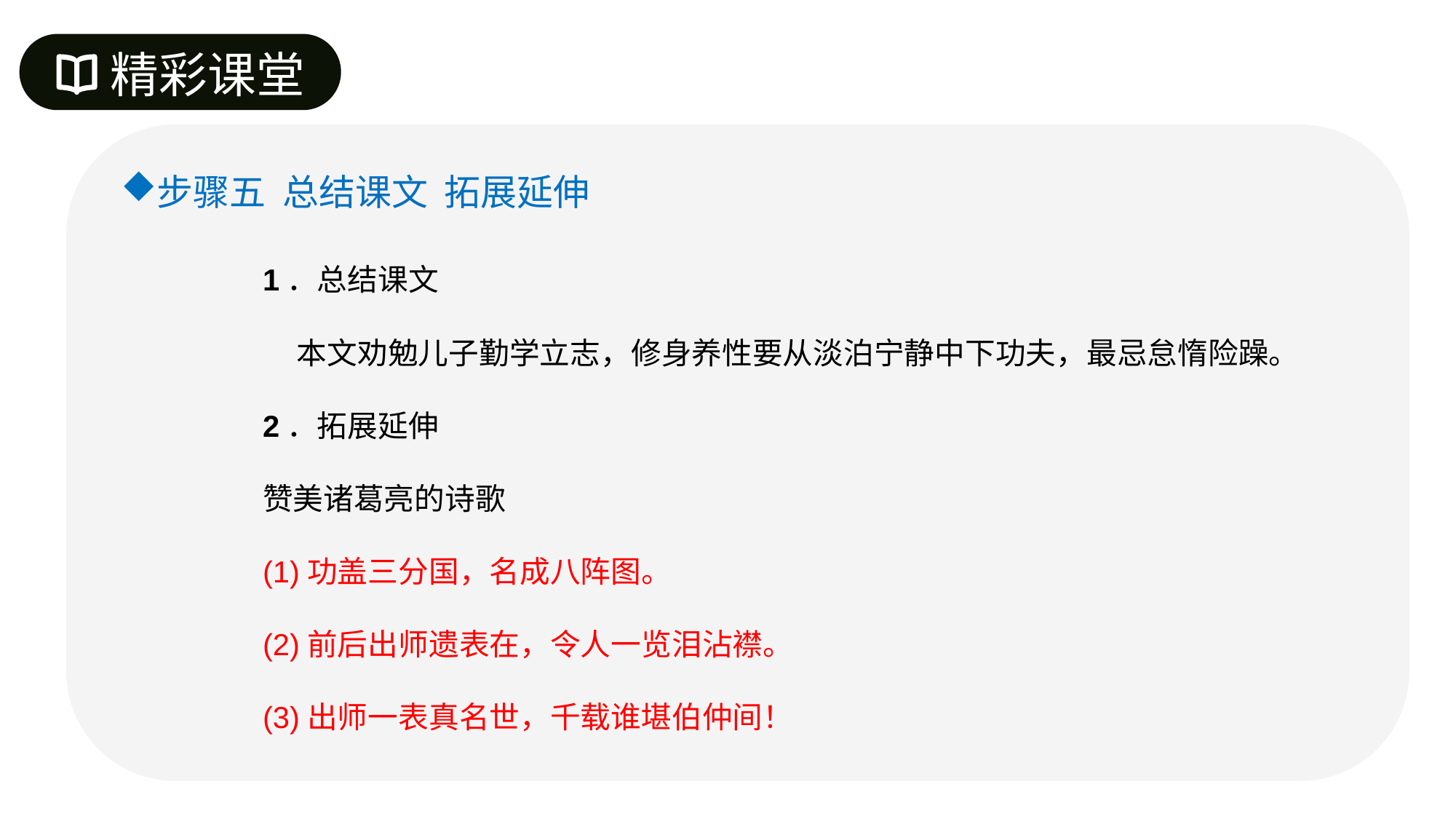

精彩课堂

步骤五  总结课文  拓展延伸
1．总结课文
    本文劝勉儿子勤学立志，修身养性要从淡泊宁静中下功夫，最忌怠惰险躁。
2．拓展延伸
赞美诸葛亮的诗歌
(1)功盖三分国，名成八阵图。
(2)前后出师遗表在，令人一览泪沾襟。
(3)出师一表真名世，千载谁堪伯仲间！